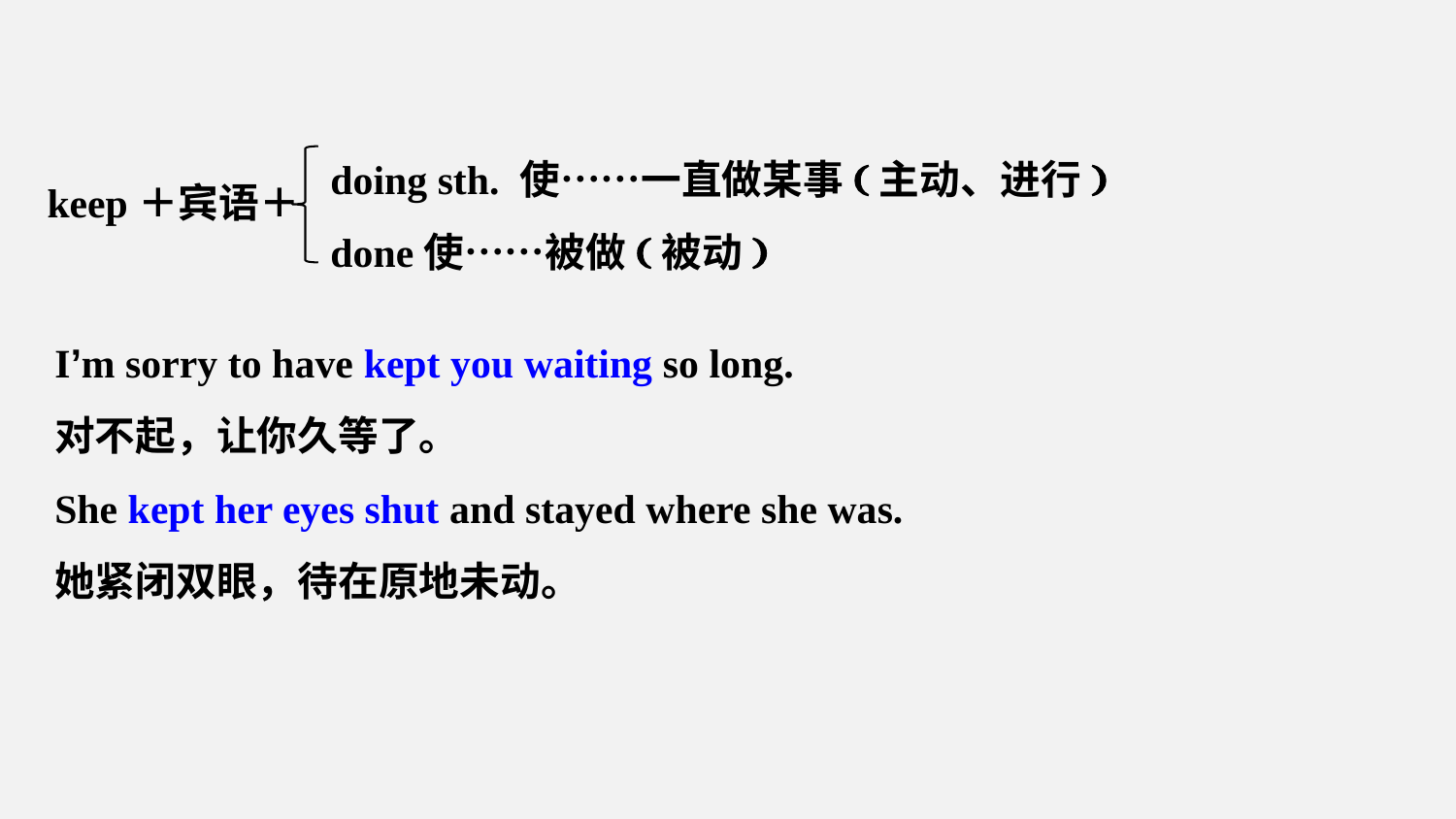

doing sth. 使……一直做某事(主动、进行)
done使……被做(被动)

keep＋宾语＋
I’m sorry to have kept you waiting so long.
对不起，让你久等了。
She kept her eyes shut and stayed where she was.
她紧闭双眼，待在原地未动。